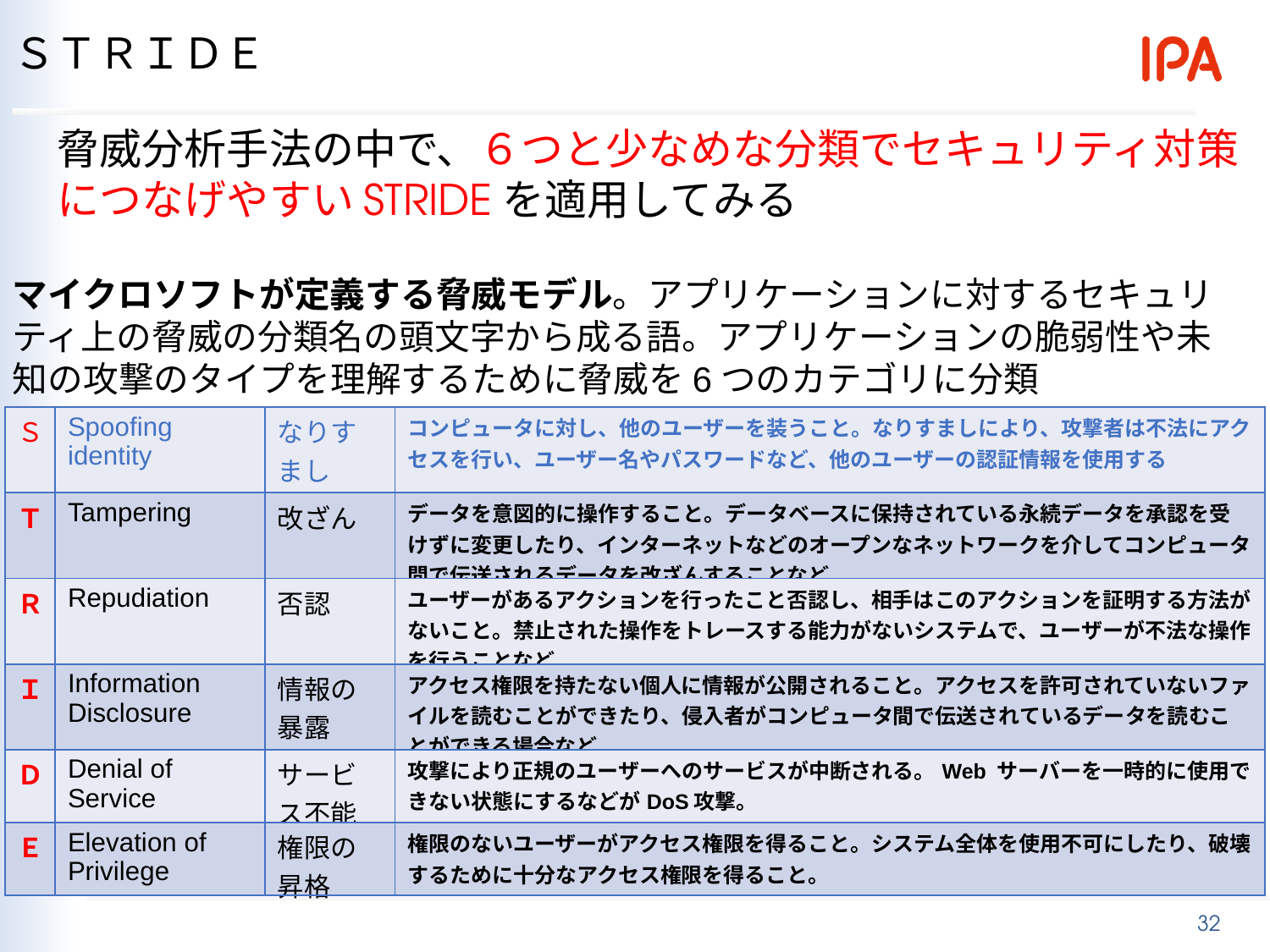

ＳＴＲＩＤＥ
脅威分析手法の中で、６つと少なめな分類でセキュリティ対策につなげやすいSTRIDEを適用してみる
マイクロソフトが定義する脅威モデル。アプリケーションに対するセキュリティ上の脅威の分類名の頭文字から成る語。アプリケーションの脆弱性や未知の攻撃のタイプを理解するために脅威を6つのカテゴリに分類
| Ｓ | Spoofing identity | なりすまし | コンピュータに対し、他のユーザーを装うこと。なりすましにより、攻撃者は不法にアクセスを行い、ユーザー名やパスワードなど、他のユーザーの認証情報を使用する |
| --- | --- | --- | --- |
| Ｔ | Tampering | 改ざん | データを意図的に操作すること。データベースに保持されている永続データを承認を受けずに変更したり、インターネットなどのオープンなネットワークを介してコンピュータ間で伝送されるデータを改ざんすることなど |
| Ｒ | Repudiation | 否認 | ユーザーがあるアクションを行ったこと否認し、相手はこのアクションを証明する方法がないこと。禁止された操作をトレースする能力がないシステムで、ユーザーが不法な操作を行うことなど |
| Ｉ | Information Disclosure | 情報の暴露 | アクセス権限を持たない個人に情報が公開されること。アクセスを許可されていないファイルを読むことができたり、侵入者がコンピュータ間で伝送されているデータを読むことができる場合など |
| Ｄ | Denial of Service | サービス不能 | 攻撃により正規のユーザーへのサービスが中断される。Web サーバーを一時的に使用できない状態にするなどがDoS攻撃。 |
| Ｅ | Elevation of Privilege | 権限の昇格 | 権限のないユーザーがアクセス権限を得ること。システム全体を使用不可にしたり、破壊するために十分なアクセス権限を得ること。 |
32